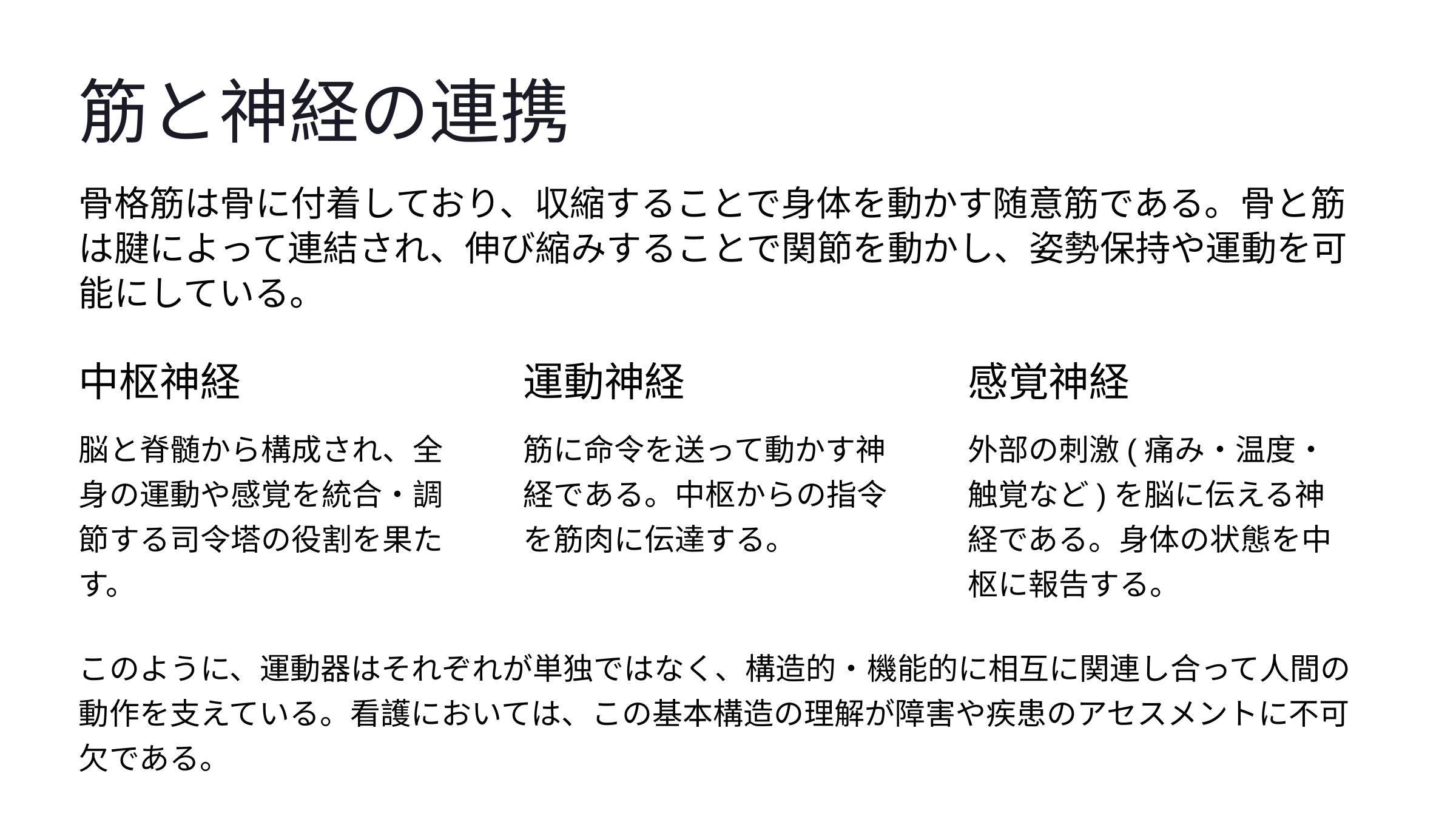

筋と神経の連携
骨格筋は骨に付着しており、収縮することで身体を動かす随意筋である。骨と筋は腱によって連結され、伸び縮みすることで関節を動かし、姿勢保持や運動を可能にしている。
中枢神経
運動神経
感覚神経
脳と脊髄から構成され、全身の運動や感覚を統合・調節する司令塔の役割を果たす。
筋に命令を送って動かす神経である。中枢からの指令を筋肉に伝達する。
外部の刺激(痛み・温度・触覚など)を脳に伝える神経である。身体の状態を中枢に報告する。
このように、運動器はそれぞれが単独ではなく、構造的・機能的に相互に関連し合って人間の動作を支えている。看護においては、この基本構造の理解が障害や疾患のアセスメントに不可欠である。